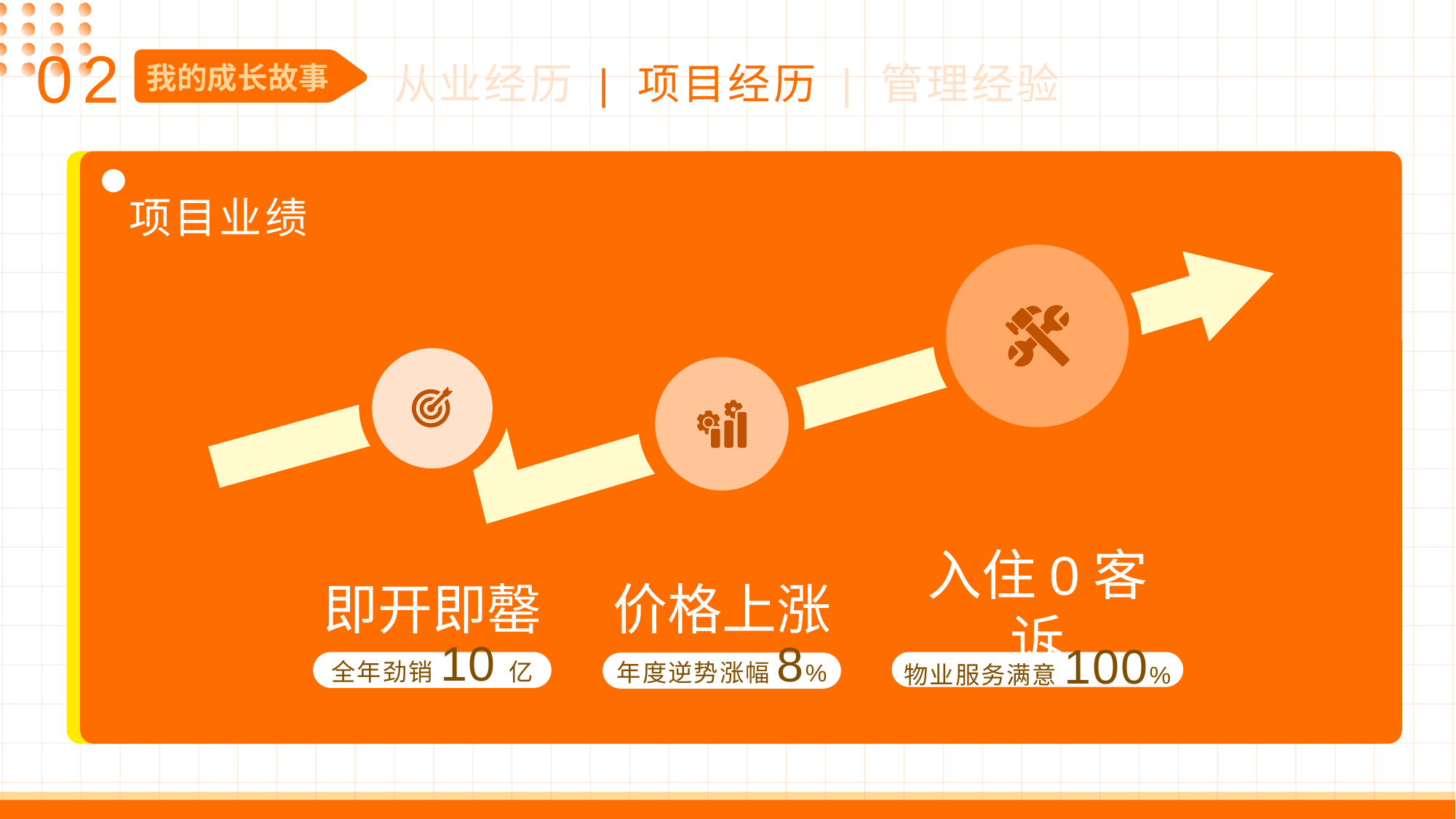

02
从业经历 | 项目经历 | 管理经验
我的成长故事

项目业绩

入住0客诉
即开即罄
价格上涨
物业服务满意100%
全年劲销10亿
年度逆势涨幅8%